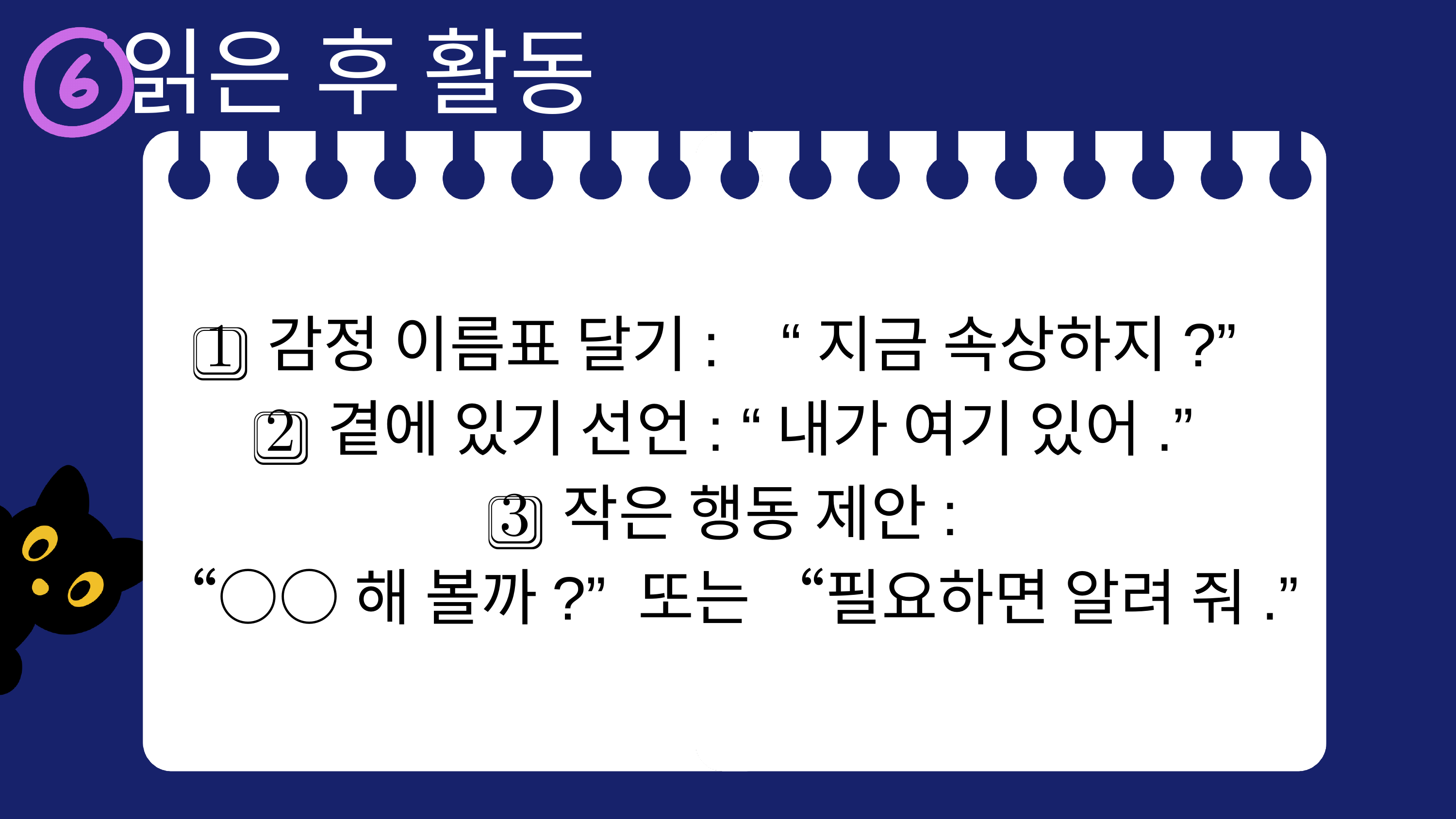

읽은 후 활동

1️⃣ 감정 이름표 달기: “지금 속상하지?”
 2️⃣ 곁에 있기 선언: “내가 여기 있어.”
 3️⃣ 작은 행동 제안:
 “○○해 볼까?” 또는 “필요하면 알려 줘.”